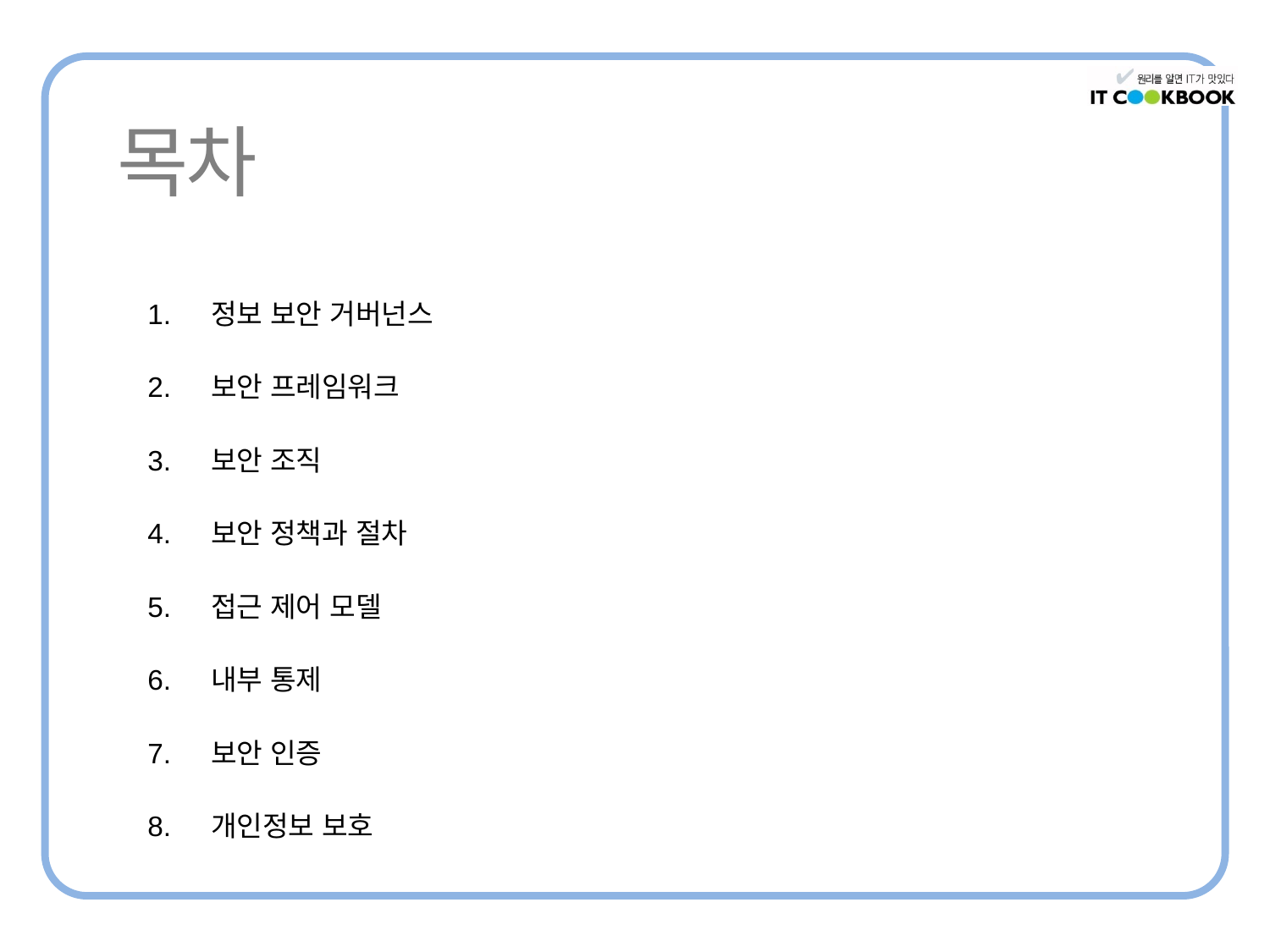

정보 보안 거버넌스
보안 프레임워크
보안 조직
보안 정책과 절차
접근 제어 모델
내부 통제
보안 인증
개인정보 보호